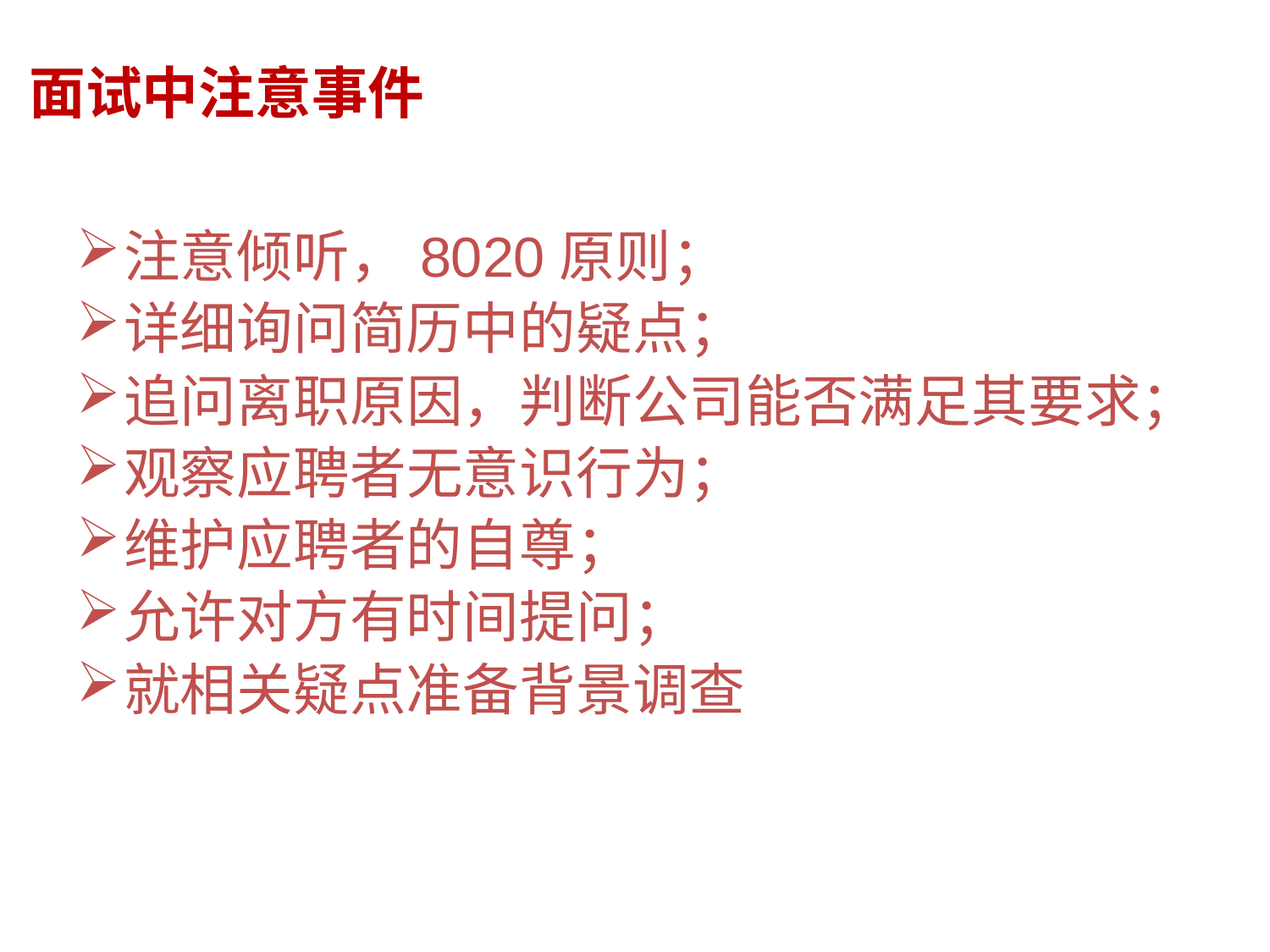

# 面试中注意事件
注意倾听，8020原则；
详细询问简历中的疑点；
追问离职原因，判断公司能否满足其要求；
观察应聘者无意识行为；
维护应聘者的自尊；
允许对方有时间提问；
就相关疑点准备背景调查